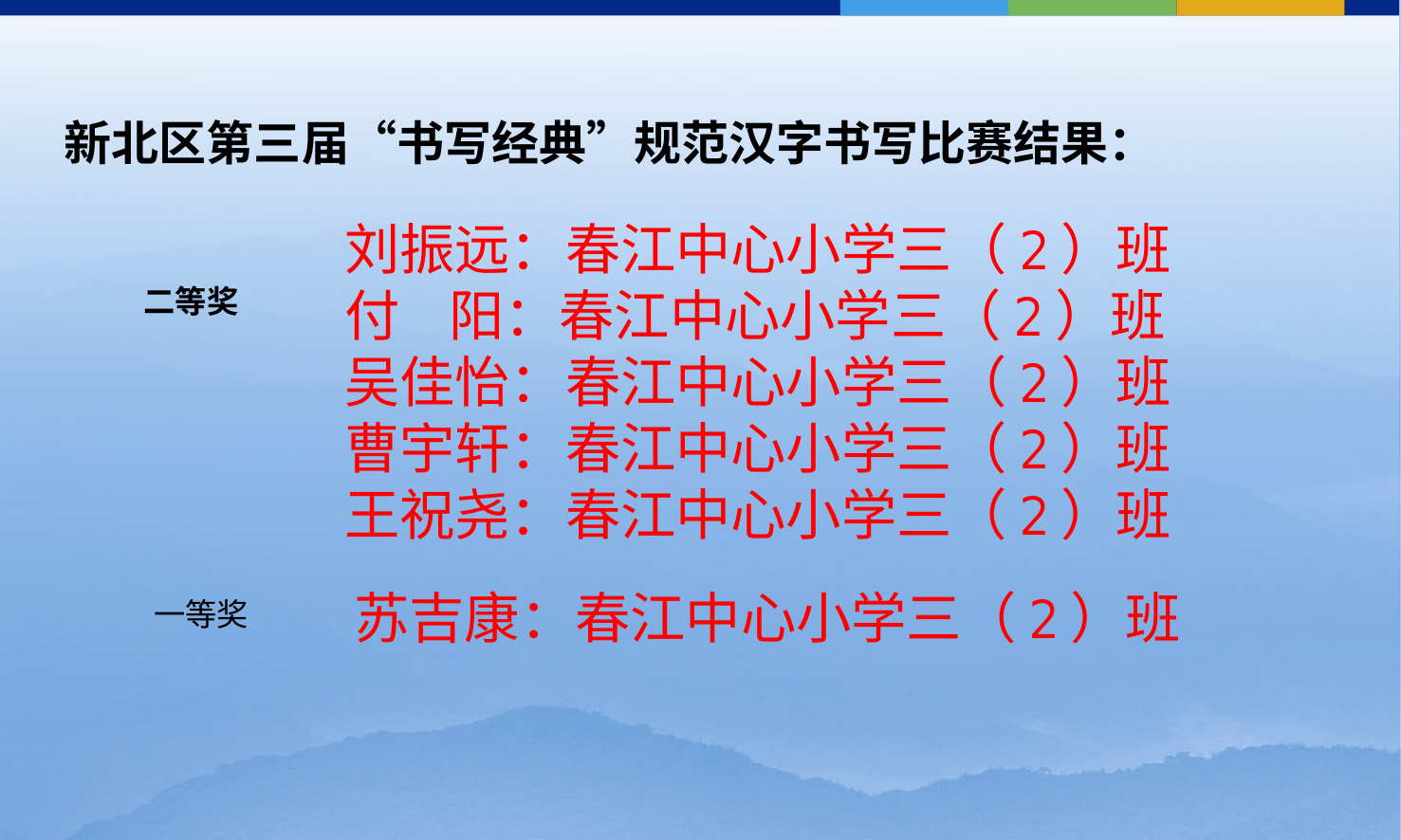

新北区第三届“书写经典”规范汉字书写比赛结果：
刘振远：春江中心小学三（2）班
付    阳：春江中心小学三（2）班
吴佳怡：春江中心小学三（2）班
曹宇轩：春江中心小学三（2）班
王祝尧：春江中心小学三（2）班
二等奖
苏吉康：春江中心小学三（2）班
一等奖